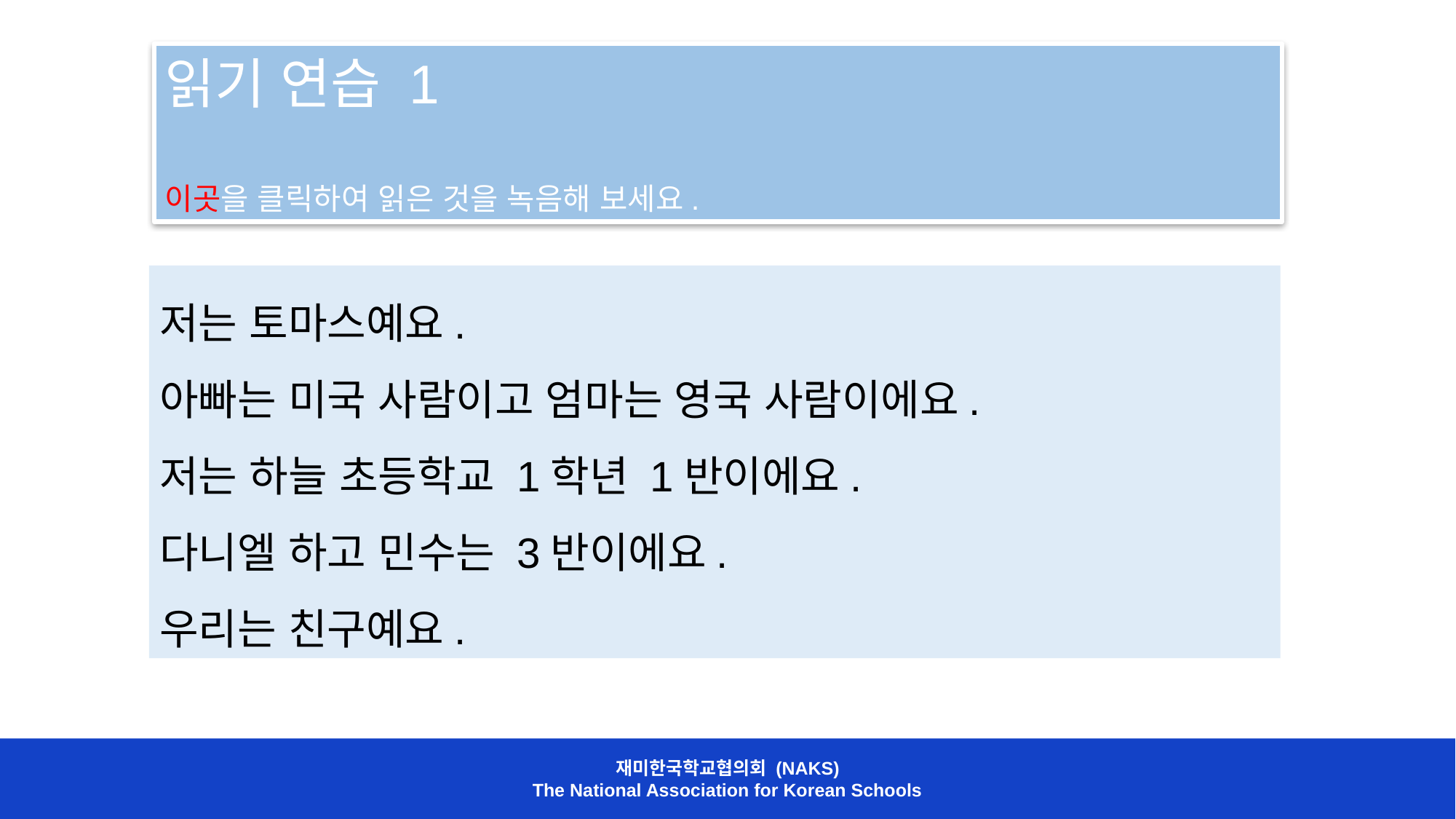

읽기 연습 1

이곳을 클릭하여 읽은 것을 녹음해 보세요.
저는 토마스예요.
아빠는 미국 사람이고 엄마는 영국 사람이에요.
저는 하늘 초등학교 1학년 1반이에요.
다니엘 하고 민수는 3반이에요.
우리는 친구예요.
재미한국학교협의회 (NAKS)
The National Association for Korean Schools